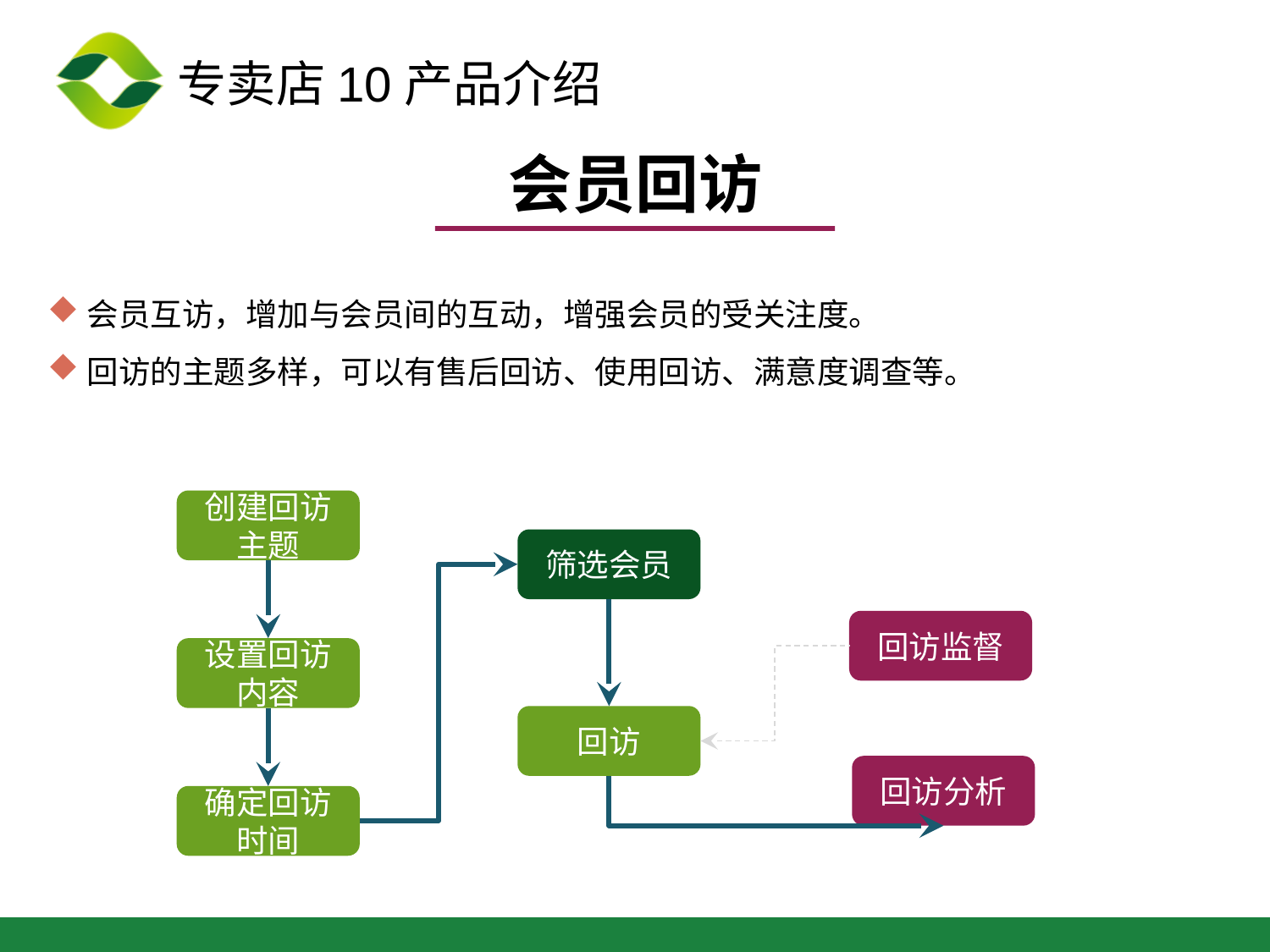

会员回访

会员互访，增加与会员间的互动，增强会员的受关注度。
回访的主题多样，可以有售后回访、使用回访、满意度调查等。
创建回访主题
筛选会员
回访监督
设置回访内容
回访
回访分析
确定回访时间